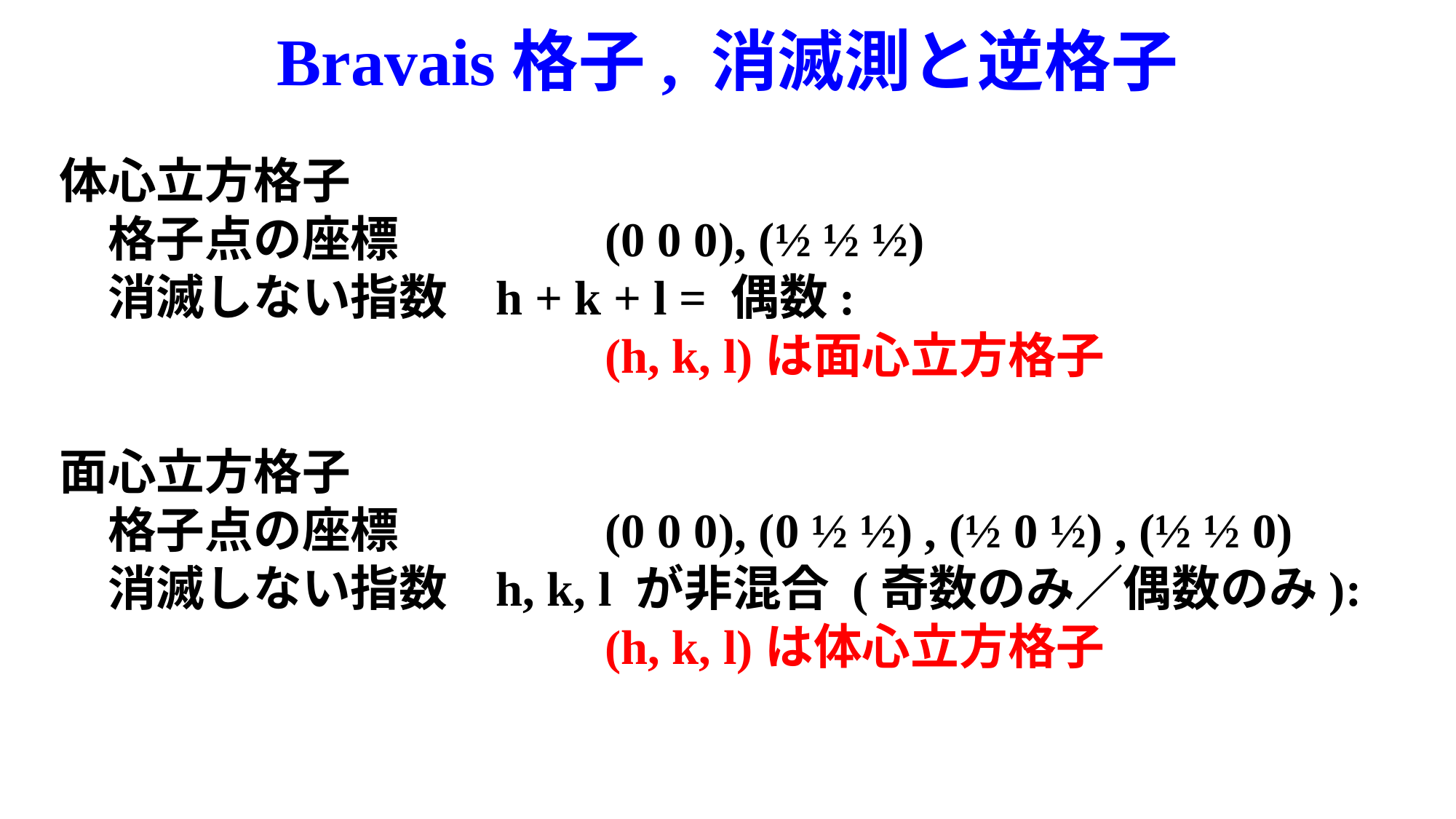

# Bravais格子, 消滅測と逆格子
体心立方格子
　格子点の座標		(0 0 0), (½ ½ ½)
　消滅しない指数	h + k + l = 偶数:
					(h, k, l)は面心立方格子

面心立方格子
　格子点の座標		(0 0 0), (0 ½ ½) , (½ 0 ½) , (½ ½ 0)
　消滅しない指数	h, k, l が非混合 (奇数のみ／偶数のみ):
					(h, k, l)は体心立方格子